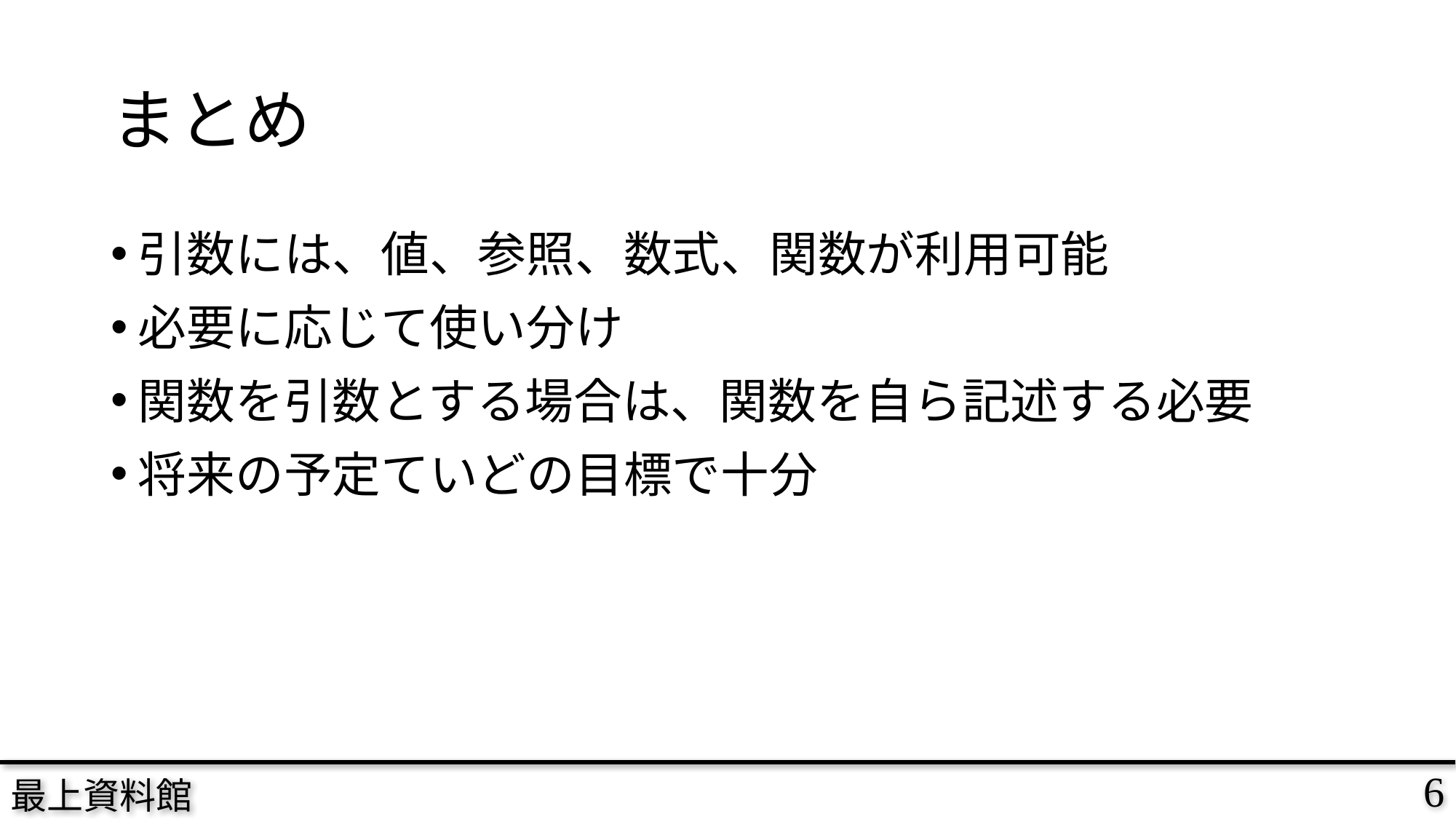

# まとめ
引数には、値、参照、数式、関数が利用可能
必要に応じて使い分け
関数を引数とする場合は、関数を自ら記述する必要
将来の予定ていどの目標で十分